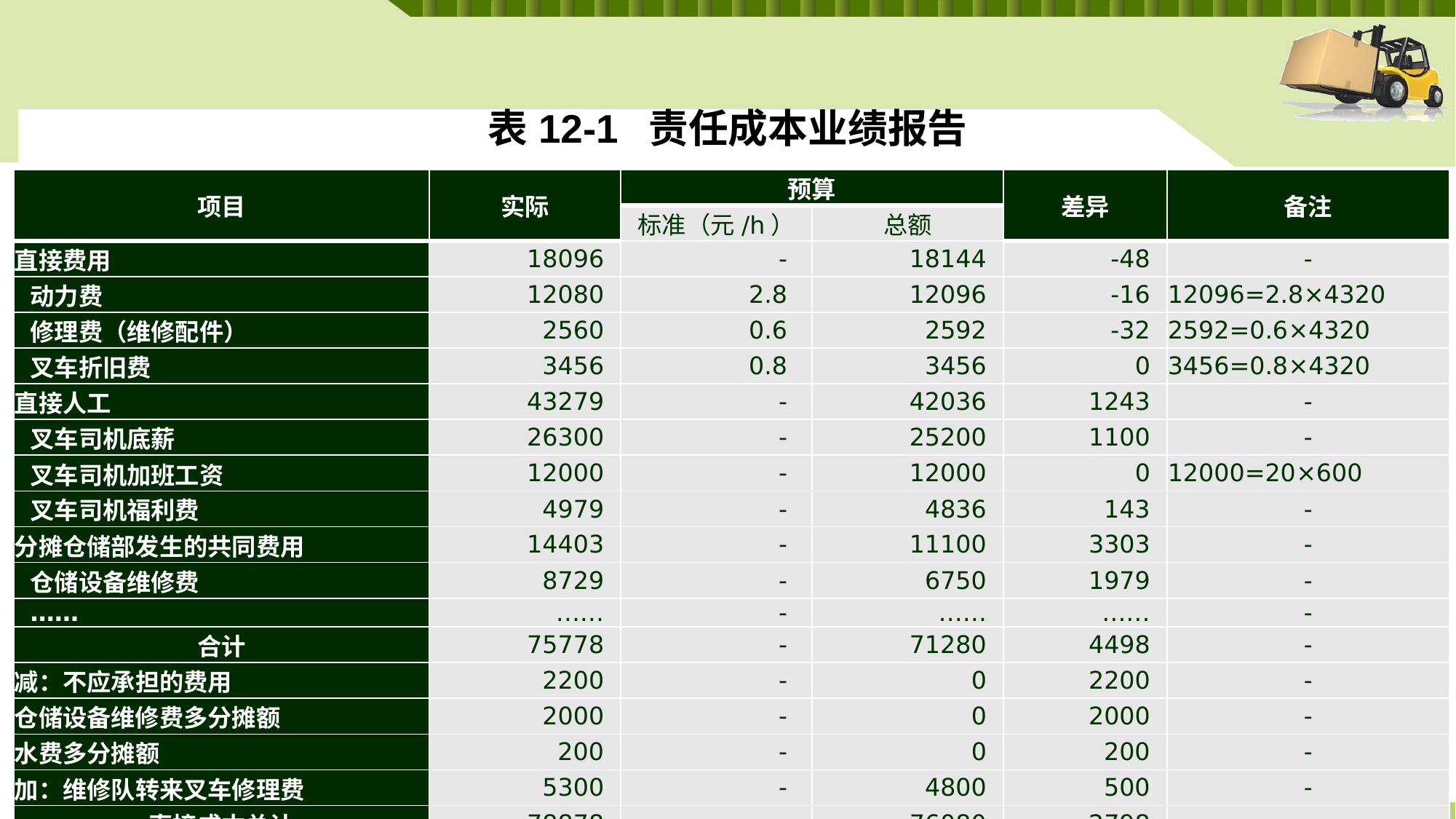

# 表12-1  责任成本业绩报告
| 项目 | 实际 | 预算 |  | 差异 | 备注 |
| --- | --- | --- | --- | --- | --- |
|  |  | 标准（元/h） | 总额 |  |  |
| 直接费用 | 18096 | - | 18144 | -48 | - |
| 动力费 | 12080 | 2.8 | 12096 | -16 | 12096=2.8×4320 |
| 修理费（维修配件） | 2560 | 0.6 | 2592 | -32 | 2592=0.6×4320 |
| 叉车折旧费 | 3456 | 0.8 | 3456 | 0 | 3456=0.8×4320 |
| 直接人工 | 43279 | - | 42036 | 1243 | - |
| 叉车司机底薪 | 26300 | - | 25200 | 1100 | - |
| 叉车司机加班工资 | 12000 | - | 12000 | 0 | 12000=20×600 |
| 叉车司机福利费 | 4979 | - | 4836 | 143 | - |
| 分摊仓储部发生的共同费用 | 14403 | - | 11100 | 3303 | - |
| 仓储设备维修费 | 8729 | - | 6750 | 1979 | - |
| …… | …… | - | …… | …… | - |
| 合计 | 75778 | - | 71280 | 4498 | - |
| 减：不应承担的费用 | 2200 | - | 0 | 2200 | - |
| 仓储设备维修费多分摊额 | 2000 | - | 0 | 2000 | - |
| 水费多分摊额 | 200 | - | 0 | 200 | - |
| 加：维修队转来叉车修理费 | 5300 | - | 4800 | 500 | - |
| 直接成本总计 | 78878 | - | 76080 | 2798 | - |
| 直接成本变动率(%) | - | - | - | 3.68 | - |
| 注：叉车作业标准总工时4320h，其中加班工时600h |  |  |  |  |  |